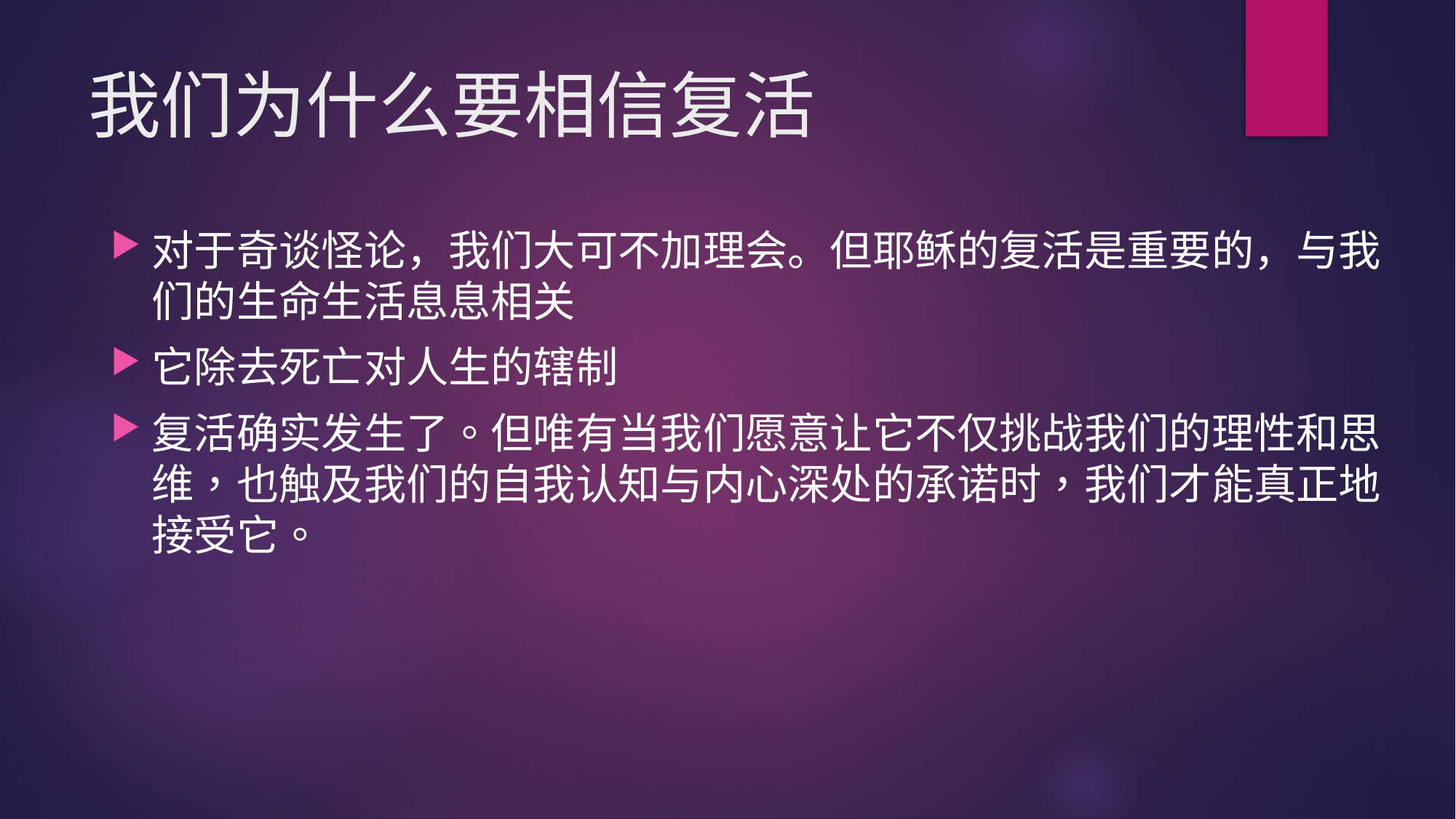

# 我们为什么要相信复活
对于奇谈怪论，我们大可不加理会。但耶稣的复活是重要的，与我们的生命生活息息相关
它除去死亡对人生的辖制
复活确实发生了。但唯有当我们愿意让它不仅挑战我们的理性和思维，也触及我们的自我认知与内心深处的承诺时，我们才能真正地接受它。